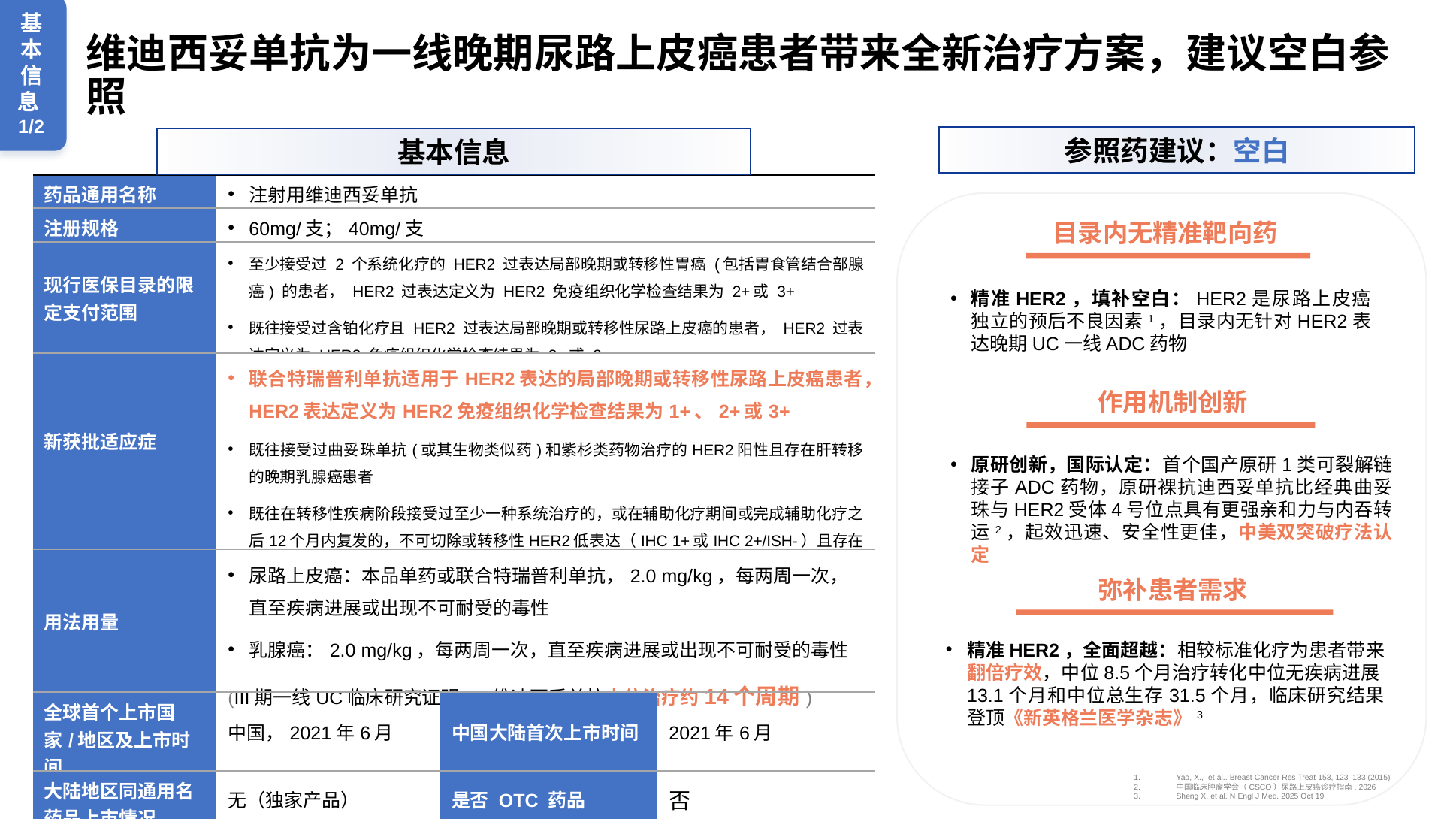

# 维迪西妥单抗为一线晚期尿路上皮癌患者带来全新治疗方案，建议空白参照
基本信息1/2
参照药建议：空白
基本信息
| 药品通用名称 | 注射用维迪西妥单抗 |  |  |
| --- | --- | --- | --- |
| 注册规格 | 60mg/支；40mg/支 |  |  |
| 现行医保目录的限定支付范围 | 至少接受过 2 个系统化疗的 HER2 过表达局部晚期或转移性胃癌 (包括胃食管结合部腺癌) 的患者， HER2 过表达定义为 HER2 免疫组织化学检查结果为 2+或 3+ 既往接受过含铂化疗且 HER2 过表达局部晚期或转移性尿路上皮癌的患者， HER2 过表达定义为 HER2 免疫组织化学检查结果为 2+或 3+ |  |  |
| 新获批适应症 | 联合特瑞普利单抗适用于HER2表达的局部晚期或转移性尿路上皮癌患者，HER2表达定义为HER2免疫组织化学检查结果为1+、2+或3+ 既往接受过曲妥珠单抗(或其生物类似药)和紫杉类药物治疗的HER2阳性且存在肝转移的晚期乳腺癌患者 既往在转移性疾病阶段接受过至少一种系统治疗的，或在辅助化疗期间或完成辅助化疗之后12个月内复发的，不可切除或转移性HER2低表达（IHC 1+或IHC 2+/ISH-）且存在肝转移的成人乳腺癌患者 |  |  |
| 用法用量 | 尿路上皮癌：本品单药或联合特瑞普利单抗，2.0 mg/kg，每两周一次，直至疾病进展或出现不可耐受的毒性 乳腺癌：2.0 mg/kg，每两周一次，直至疾病进展或出现不可耐受的毒性 (III期一线UC临床研究证明1：维迪西妥单抗中位治疗约14个周期) |  |  |
| 全球首个上市国家/地区及上市时间 | 中国，2021年6月 | 中国大陆首次上市时间 | 2021年6月 |
| 大陆地区同通用名药品上市情况 | 无（独家产品） | 是否 OTC 药品 | 否 |

目录内无精准靶向药

精准HER2，填补空白：HER2是尿路上皮癌独立的预后不良因素1，目录内无针对HER2表达晚期UC一线ADC药物
作用机制创新

原研创新，国际认定：首个国产原研1类可裂解链接子ADC药物，原研裸抗迪西妥单抗比经典曲妥珠与HER2受体4号位点具有更强亲和力与内吞转运2，起效迅速、安全性更佳，中美双突破疗法认定
弥补患者需求

精准HER2，全面超越：相较标准化疗为患者带来翻倍疗效，中位8.5个月治疗转化中位无疾病进展13.1个月和中位总生存31.5个月，临床研究结果登顶《新英格兰医学杂志》3

Yao, X.,  et al.. Breast Cancer Res Treat 153, 123–133 (2015)
中国临床肿瘤学会（CSCO）尿路上皮癌诊疗指南, 2026
Sheng X, et al. N Engl J Med. 2025 Oct 19